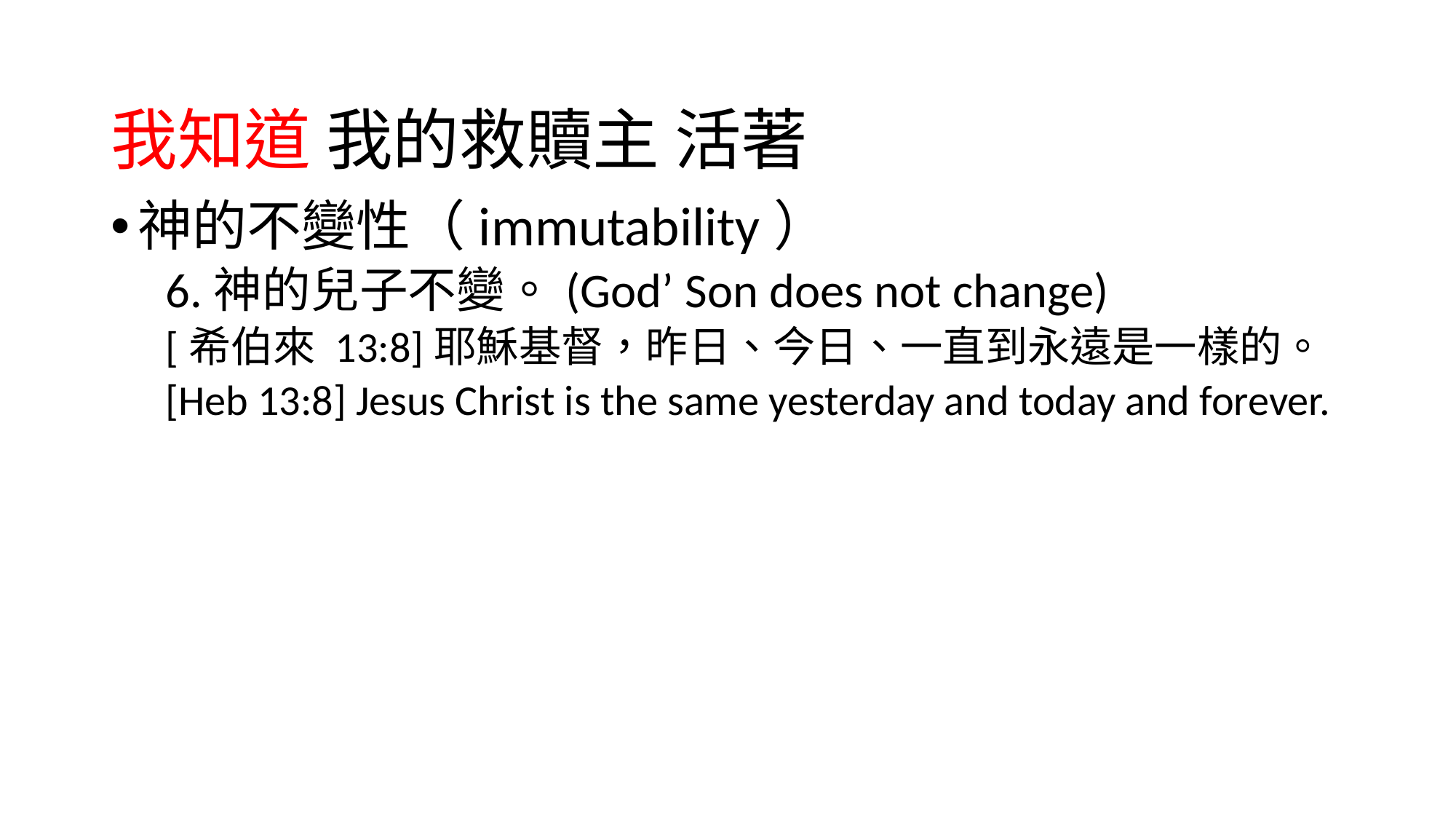

# 我知道 我的救贖主 活著
神的不變性（immutability）
6.神的兒子不變。(God’ Son does not change)
[希伯來 13:8]耶穌基督，昨日、今日、一直到永遠是一樣的。
[Heb 13:8] Jesus Christ is the same yesterday and today and forever.